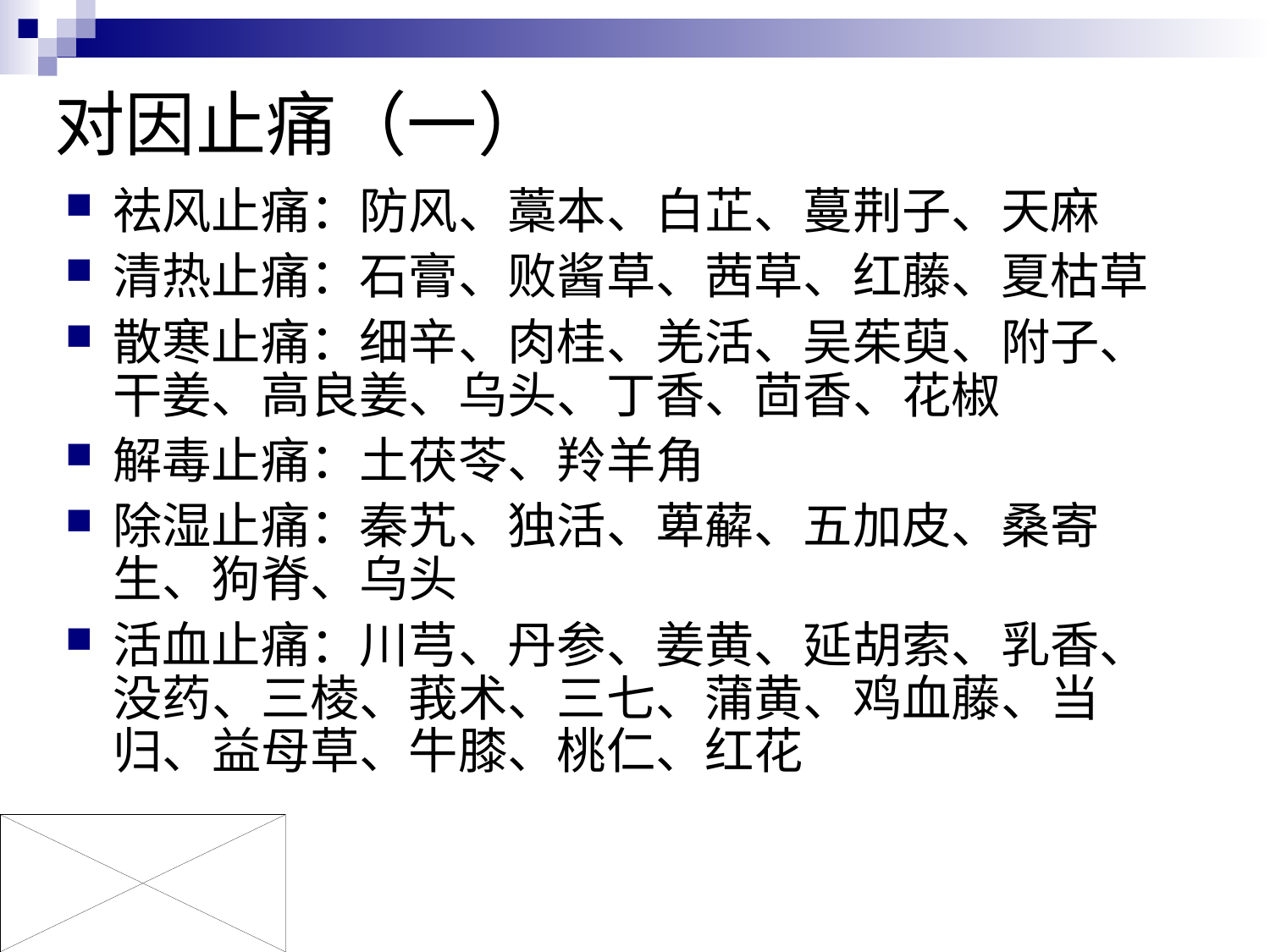

# 对因止痛（一）
祛风止痛：防风、藁本、白芷、蔓荆子、天麻
清热止痛：石膏、败酱草、茜草、红藤、夏枯草
散寒止痛：细辛、肉桂、羌活、吴茱萸、附子、干姜、高良姜、乌头、丁香、茴香、花椒
解毒止痛：土茯苓、羚羊角
除湿止痛：秦艽、独活、萆薢、五加皮、桑寄生、狗脊、乌头
活血止痛：川芎、丹参、姜黄、延胡索、乳香、没药、三棱、莪术、三七、蒲黄、鸡血藤、当归、益母草、牛膝、桃仁、红花